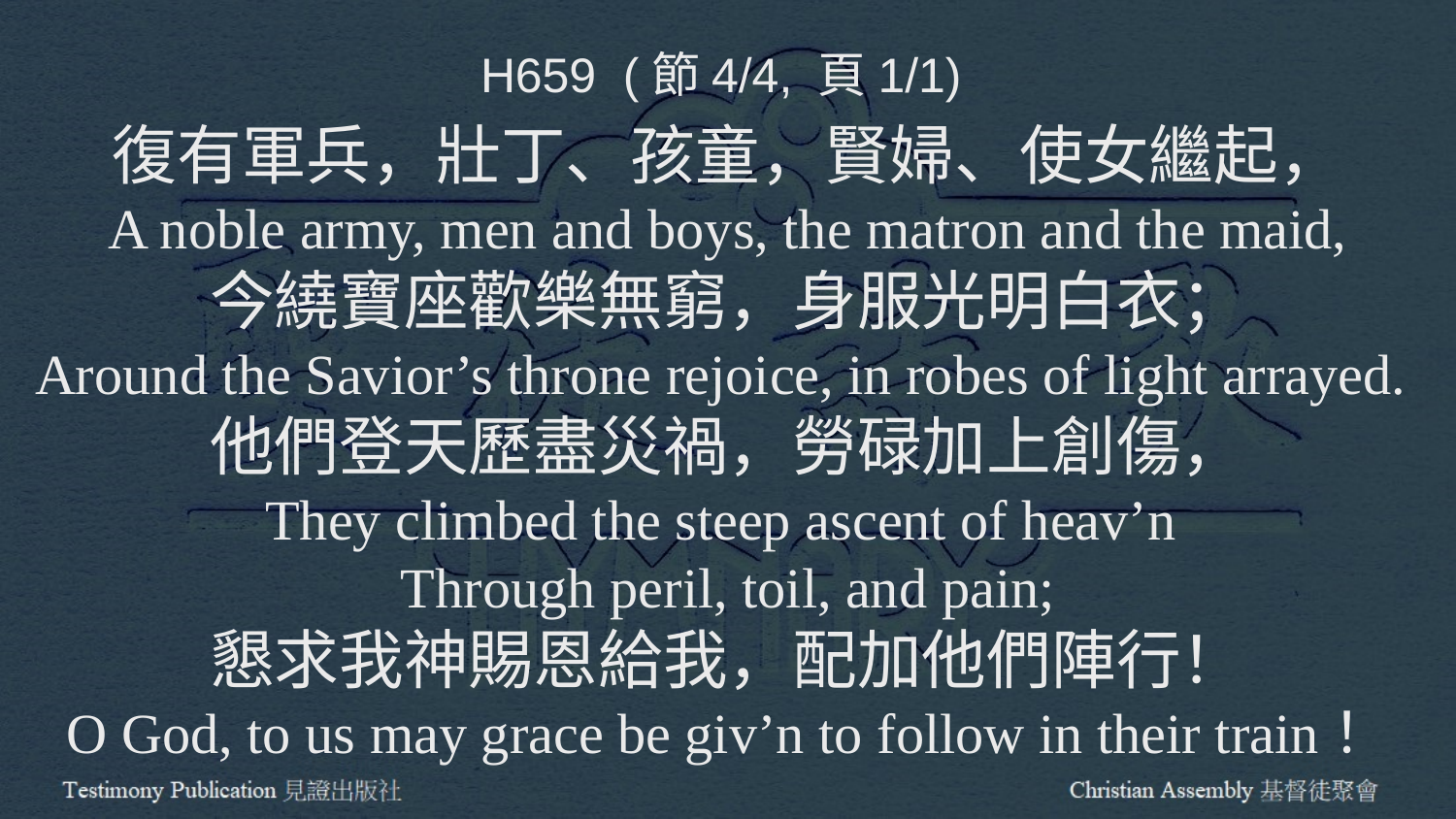

H659  (節4/4, 頁1/1)
復有軍兵，壯丁、孩童，賢婦、使女繼起，
A noble army, men and boys, the matron and the maid,
今繞寶座歡樂無窮，身服光明白衣；
Around the Savior’s throne rejoice, in robes of light arrayed.
他們登天歷盡災禍，勞碌加上創傷，
They climbed the steep ascent of heav’n
Through peril, toil, and pain;
懇求我神賜恩給我，配加他們陣行！
O God, to us may grace be giv’n to follow in their train！